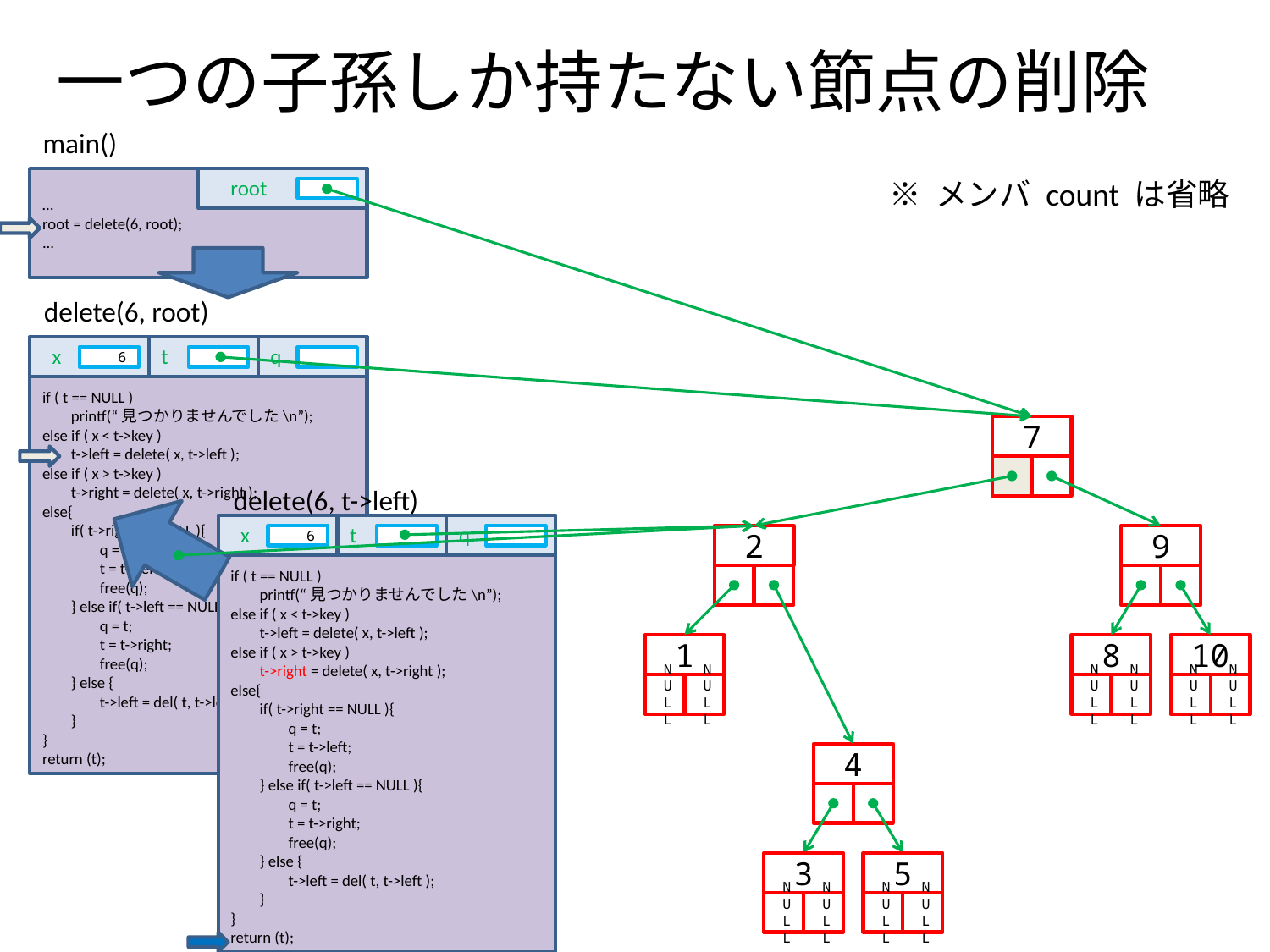

# 一つの子孫しか持たない節点の削除
main()
…
root = delete(6, root);
...

※ メンバ count は省略
root

delete(6, root)

if ( t == NULL )
        printf(“見つかりませんでした\n”);
else if ( x < t->key )
        t->left = delete( x, t->left );
else if ( x > t->key )
        t->right = delete( x, t->right );
else{
        if( t->right == NULL ){
                q = t;
                t = t->left;
                free(q);
        } else if( t->left == NULL ){
                q = t;
                t = t->right;
                free(q);
        } else {
                t->left = del( t, t->left );
        }
}
return (t);

x

t

q
6

7

delete(6, t->left)

if ( t == NULL )
        printf(“見つかりませんでした\n”);
else if ( x < t->key )
        t->left = delete( x, t->left );
else if ( x > t->key )
        t->right = delete( x, t->right );
else{
        if( t->right == NULL ){
                q = t;
                t = t->left;
                free(q);
        } else if( t->left == NULL ){
                q = t;
                t = t->right;
                free(q);
        } else {
                t->left = del( t, t->left );
        }
}
return (t);

x

t

q
6

2
9

1
8
10
NULL
NULL
NULL
NULL
NULL
NULL
4

3
5
NULL
NULL
NULL
NULL